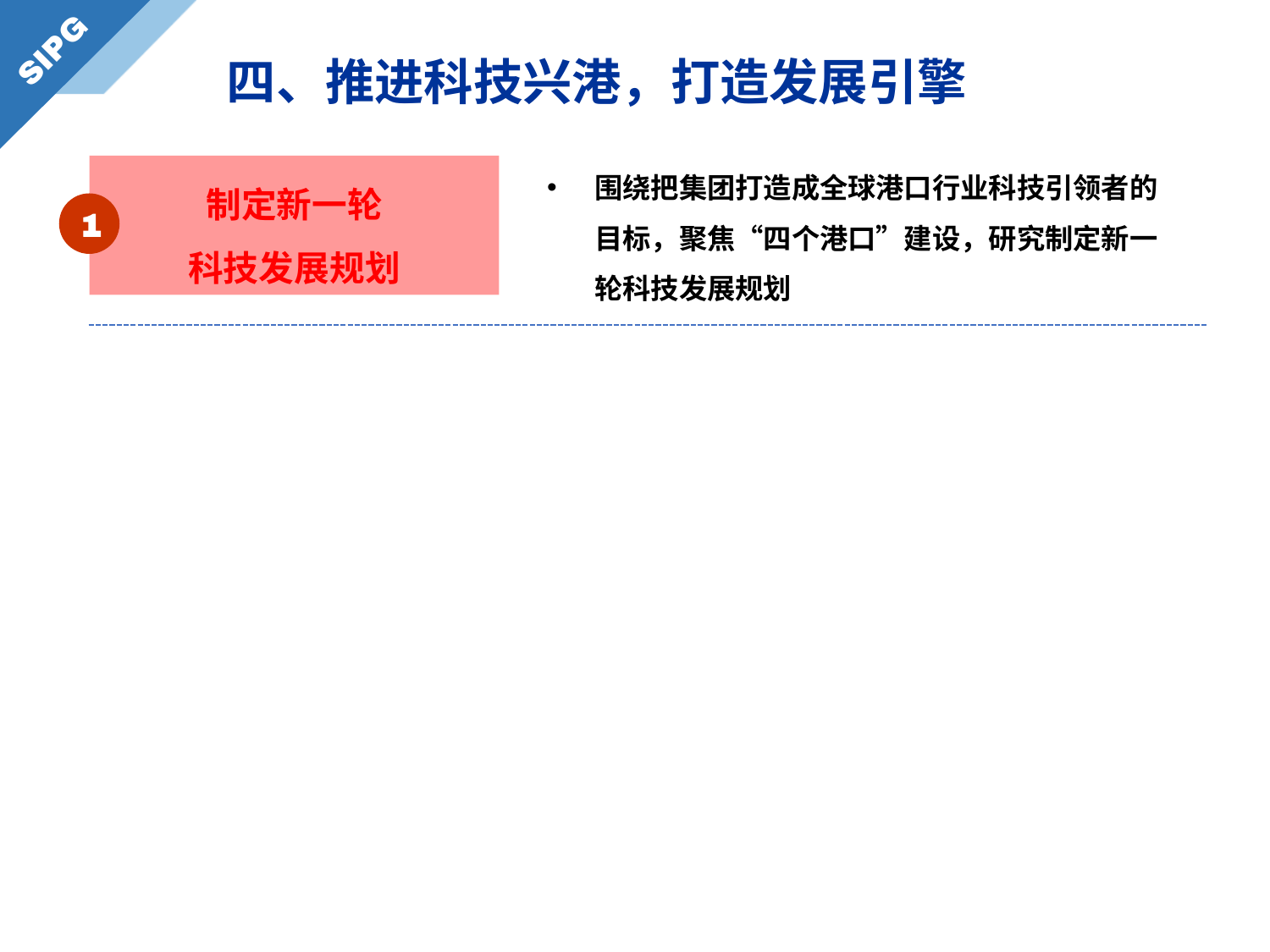

SIPG
四、推进科技兴港，打造发展引擎
围绕把集团打造成全球港口行业科技引领者的目标，聚焦“四个港口”建设，研究制定新一轮科技发展规划
制定新一轮
科技发展规划
1